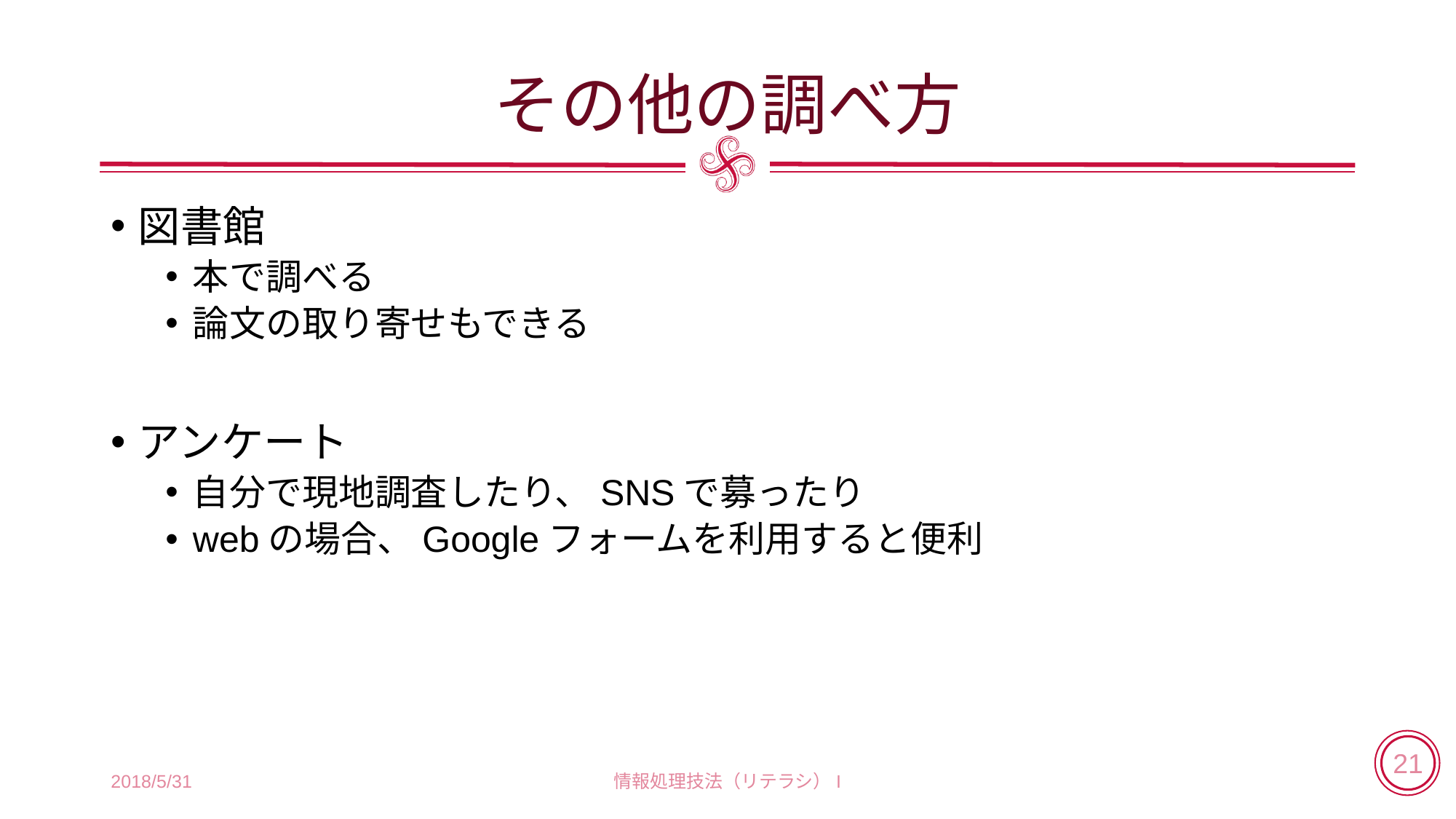

# その他の調べ方
図書館
本で調べる
論文の取り寄せもできる

アンケート
自分で現地調査したり、SNSで募ったり
webの場合、Googleフォームを利用すると便利
2018/5/31
情報処理技法（リテラシ）I